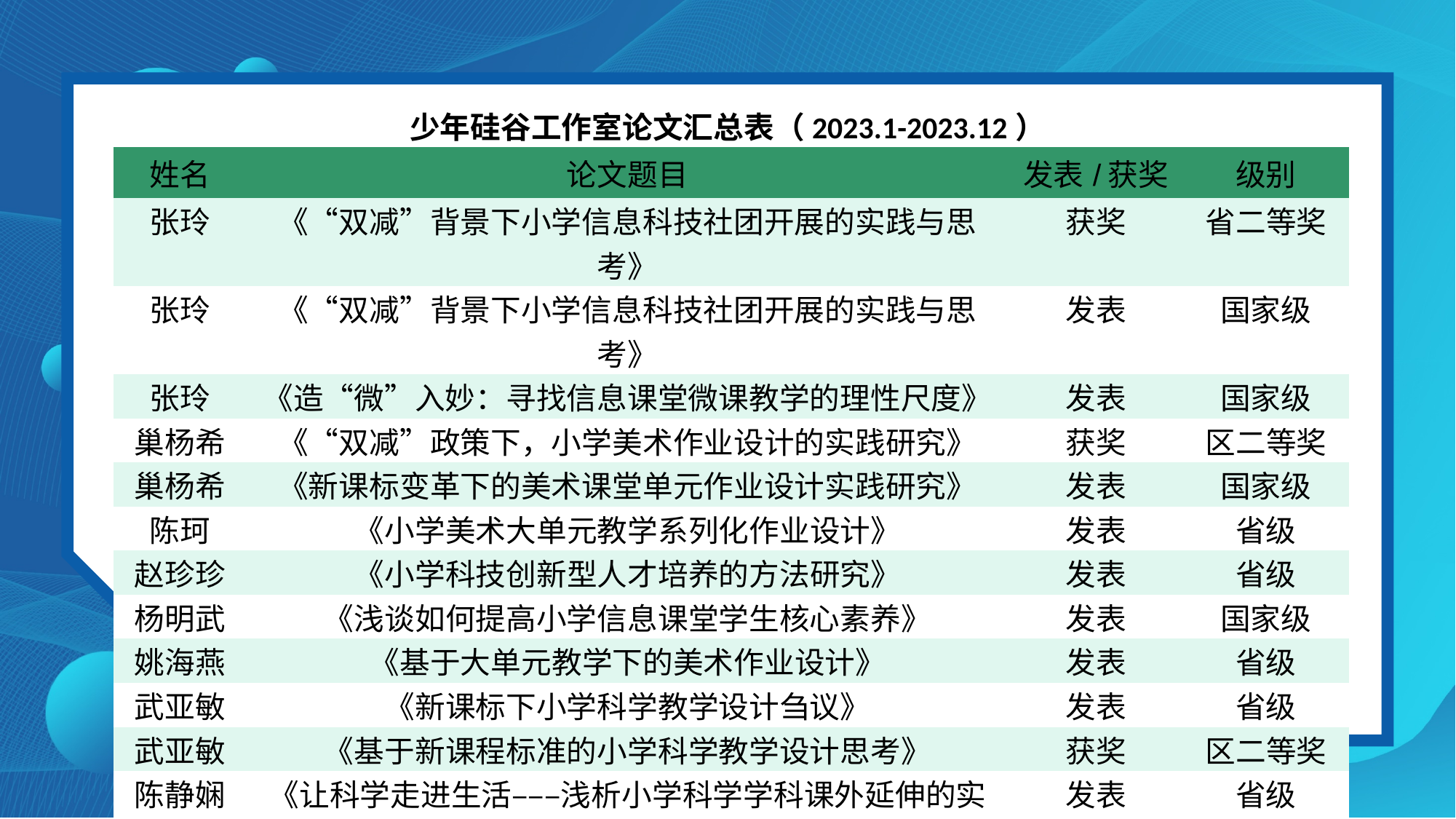

少年硅谷工作室论文汇总表（2023.1-2023.12）
| 姓名 | 论文题目 | 发表/获奖 | 级别 |
| --- | --- | --- | --- |
| 张玲 | 《“双减”背景下小学信息科技社团开展的实践与思考》 | 获奖 | 省二等奖 |
| 张玲 | 《“双减”背景下小学信息科技社团开展的实践与思考》 | 发表 | 国家级 |
| 张玲 | 《造“微”入妙：寻找信息课堂微课教学的理性尺度》 | 发表 | 国家级 |
| 巢杨希 | 《“双减”政策下，小学美术作业设计的实践研究》 | 获奖 | 区二等奖 |
| 巢杨希 | 《新课标变革下的美术课堂单元作业设计实践研究》 | 发表 | 国家级 |
| 陈珂 | 《小学美术大单元教学系列化作业设计》 | 发表 | 省级 |
| 赵珍珍 | 《小学科技创新型人才培养的方法研究》 | 发表 | 省级 |
| 杨明武 | 《浅谈如何提高小学信息课堂学生核心素养》 | 发表 | 国家级 |
| 姚海燕 | 《基于大单元教学下的美术作业设计》 | 发表 | 省级 |
| 武亚敏 | 《新课标下小学科学教学设计刍议》 | 发表 | 省级 |
| 武亚敏 | 《基于新课程标准的小学科学教学设计思考》 | 获奖 | 区二等奖 |
| 陈静娴 | 《让科学走进生活–––浅析小学科学学科课外延伸的实施策略》 | 发表 | 省级 |
| 张宇威 | 《关于小学科学新课标引领下的课堂改革研究》 | 发表 | 省级 |